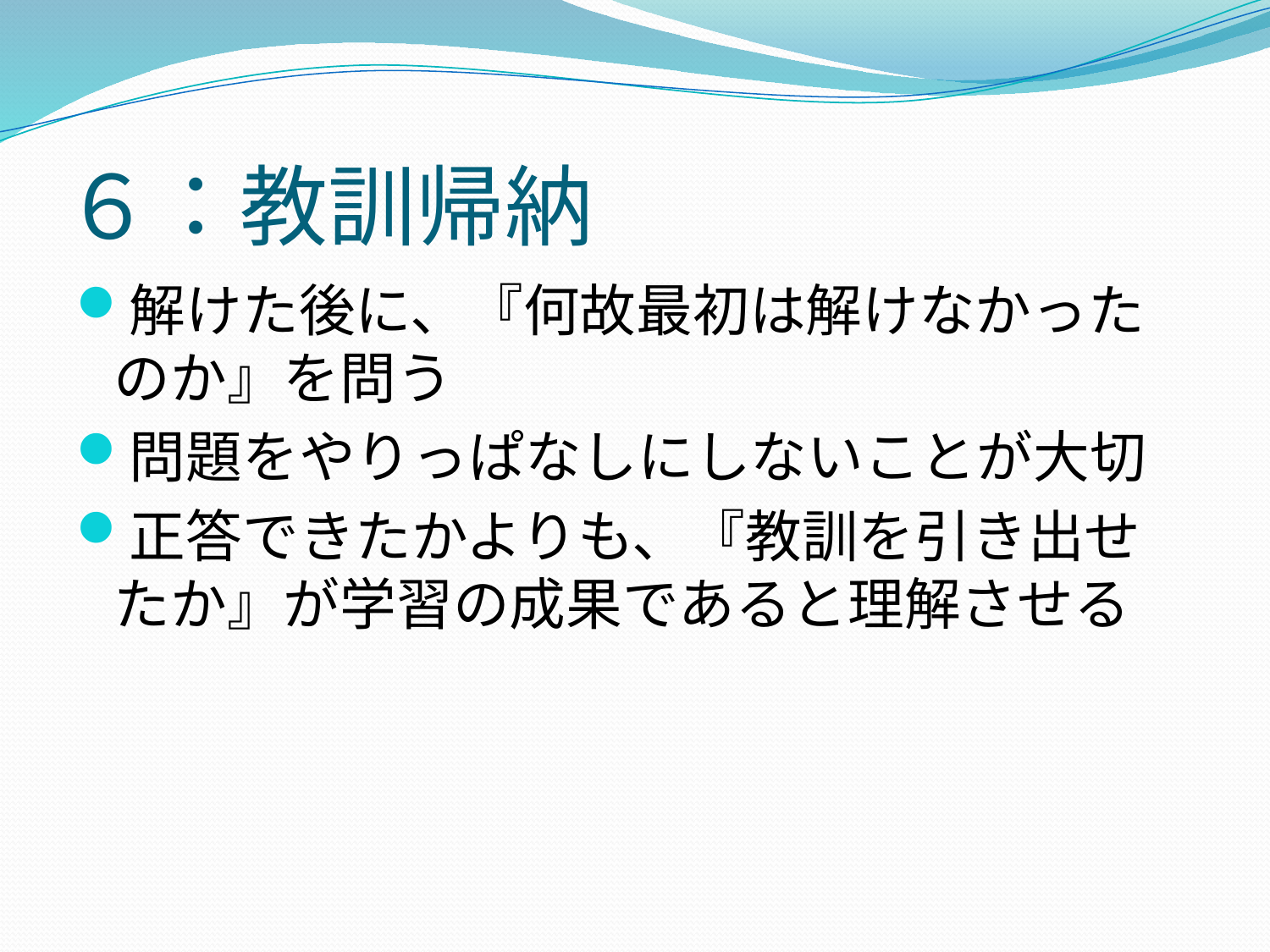

# ６：教訓帰納
解けた後に、『何故最初は解けなかったのか』を問う
問題をやりっぱなしにしないことが大切
正答できたかよりも、『教訓を引き出せたか』が学習の成果であると理解させる